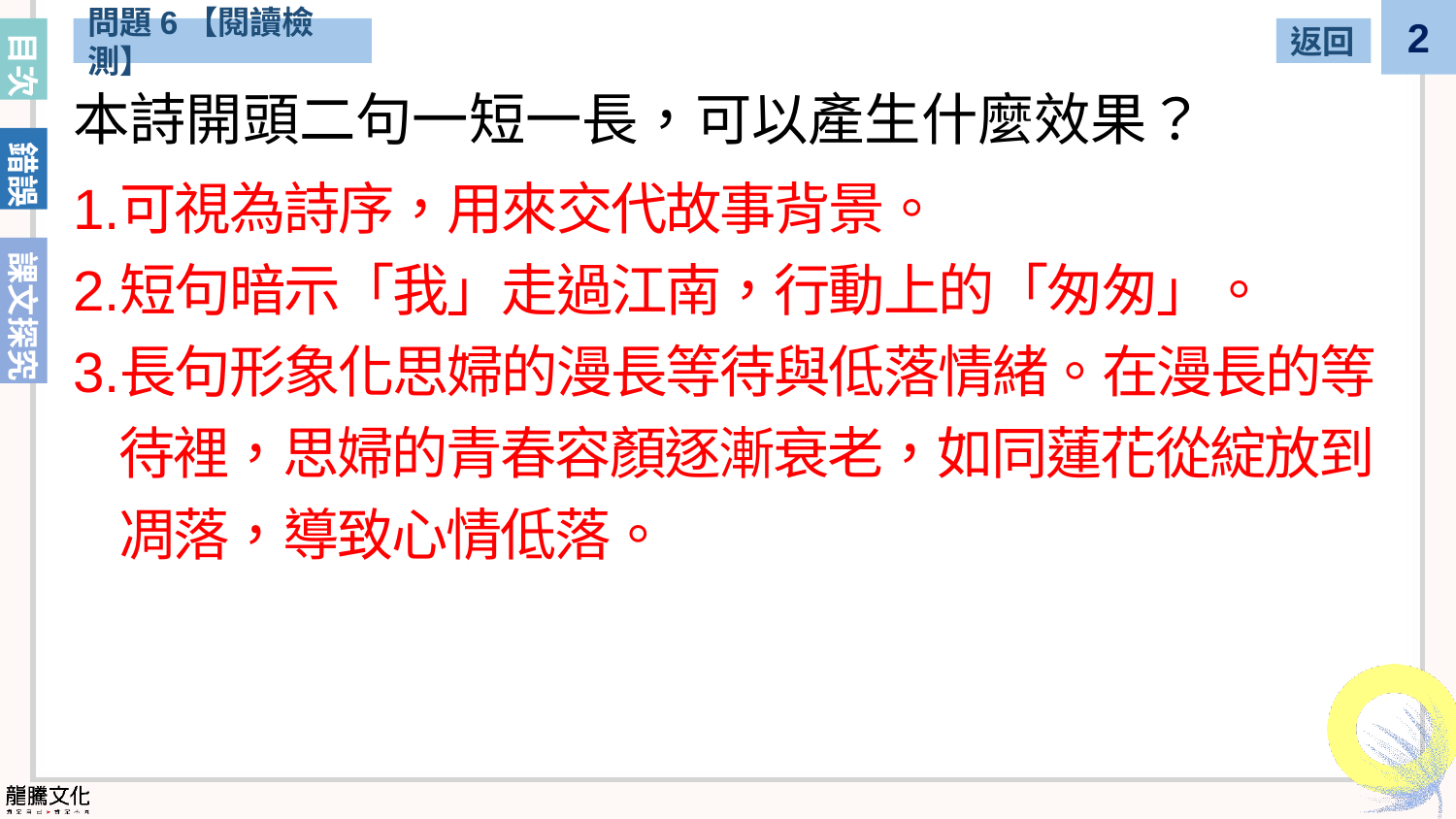

問題6【閱讀檢測】
返回
本詩開頭二句一短一長，可以產生什麼效果？
可視為詩序，用來交代故事背景。
短句暗示「我」走過江南，行動上的「匆匆」。
長句形象化思婦的漫長等待與低落情緒。在漫長的等待裡，思婦的青春容顏逐漸衰老，如同蓮花從綻放到凋落，導致心情低落。